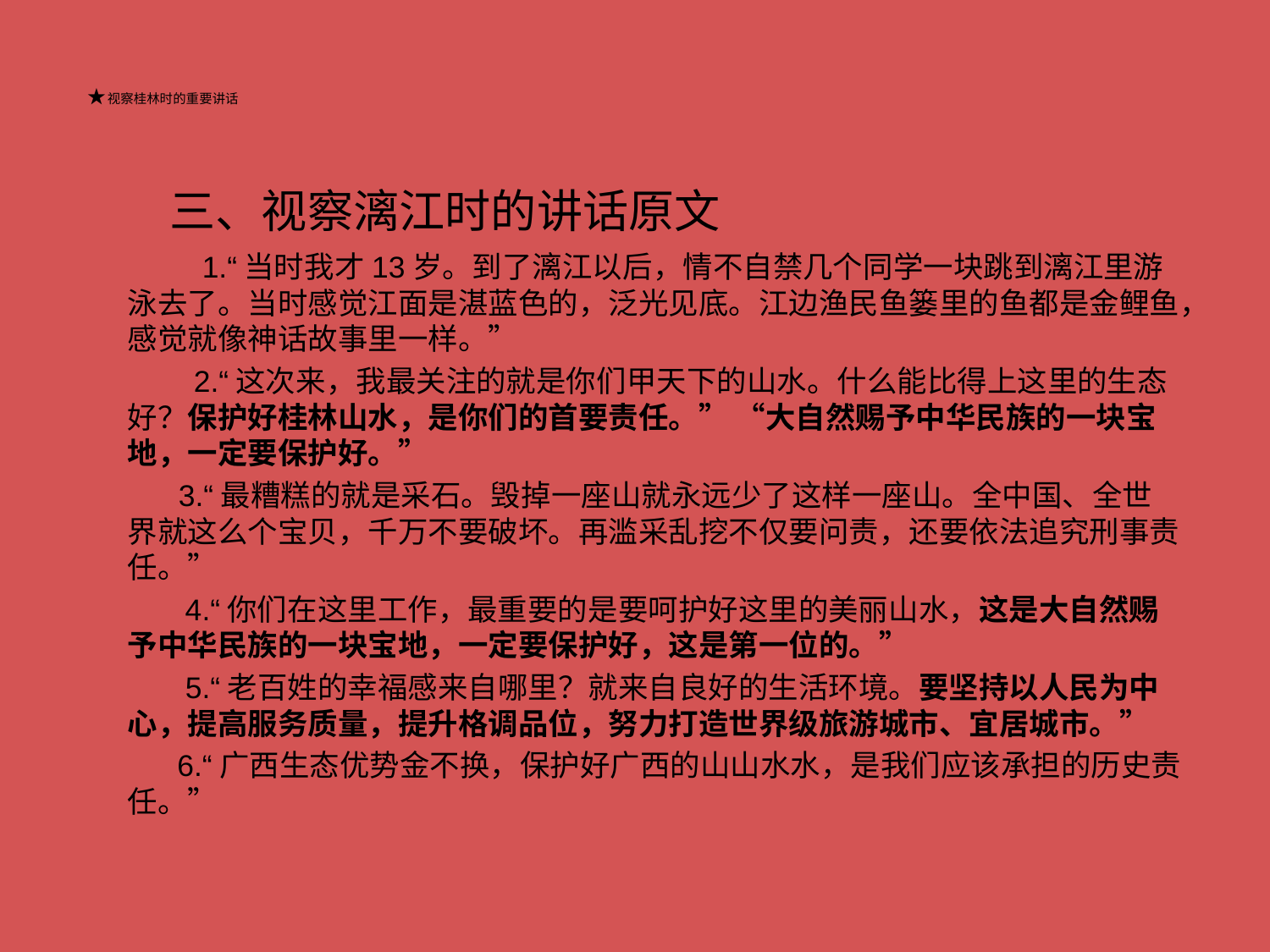

# ★视察桂林时的重要讲话
   三、视察漓江时的讲话原文
        1.“当时我才13岁。到了漓江以后，情不自禁几个同学一块跳到漓江里游泳去了。当时感觉江面是湛蓝色的，泛光见底。江边渔民鱼篓里的鱼都是金鲤鱼，感觉就像神话故事里一样。”
        2.“这次来，我最关注的就是你们甲天下的山水。什么能比得上这里的生态好？保护好桂林山水，是你们的首要责任。” “大自然赐予中华民族的一块宝地，一定要保护好。”
　  3.“最糟糕的就是采石。毁掉一座山就永远少了这样一座山。全中国、全世界就这么个宝贝，千万不要破坏。再滥采乱挖不仅要问责，还要依法追究刑事责任。”
　   4.“你们在这里工作，最重要的是要呵护好这里的美丽山水，这是大自然赐予中华民族的一块宝地，一定要保护好，这是第一位的。”
       5.“老百姓的幸福感来自哪里？就来自良好的生活环境。要坚持以人民为中心，提高服务质量，提升格调品位，努力打造世界级旅游城市、宜居城市。”
      6.“广西生态优势金不换，保护好广西的山山水水，是我们应该承担的历史责任。”